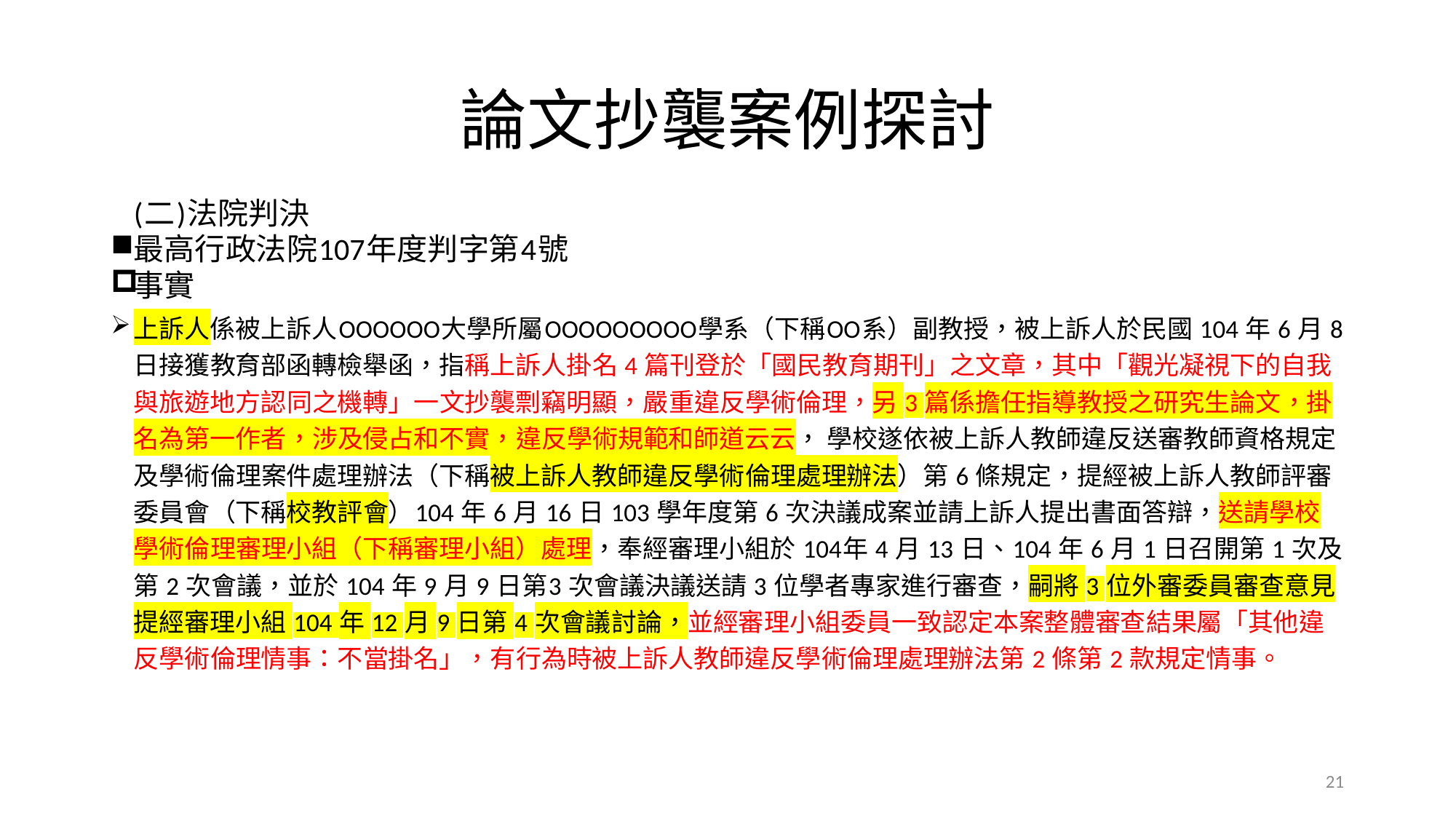

# 論文抄襲案例探討
		(二)法院判決
最高行政法院107年度判字第4號
事實
上訴人係被上訴人OOOOOO大學所屬OOOOOOOOO學系（下稱OO系）副教授，被上訴人於民國 104 年 6 月 8 日接獲教育部函轉檢舉函，指稱上訴人掛名 4 篇刊登於「國民教育期刊」之文章，其中「觀光凝視下的自我與旅遊地方認同之機轉」一文抄襲剽竊明顯，嚴重違反學術倫理，另 3 篇係擔任指導教授之研究生論文，掛名為第一作者，涉及侵占和不實，違反學術規範和師道云云， 學校遂依被上訴人教師違反送審教師資格規定及學術倫理案件處理辦法（下稱被上訴人教師違反學術倫理處理辦法）第 6 條規定，提經被上訴人教師評審委員會（下稱校教評會）104 年 6 月 16 日 103 學年度第 6 次決議成案並請上訴人提出書面答辯，送請學校學術倫理審理小組（下稱審理小組）處理，奉經審理小組於 104年 4 月 13 日、104 年 6 月 1 日召開第 1 次及第 2 次會議，並於 104 年 9 月 9 日第3 次會議決議送請 3 位學者專家進行審查，嗣將 3 位外審委員審查意見提經審理小組 104 年 12 月 9 日第 4 次會議討論，並經審理小組委員一致認定本案整體審查結果屬「其他違反學術倫理情事：不當掛名」，有行為時被上訴人教師違反學術倫理處理辦法第 2 條第 2 款規定情事。

21